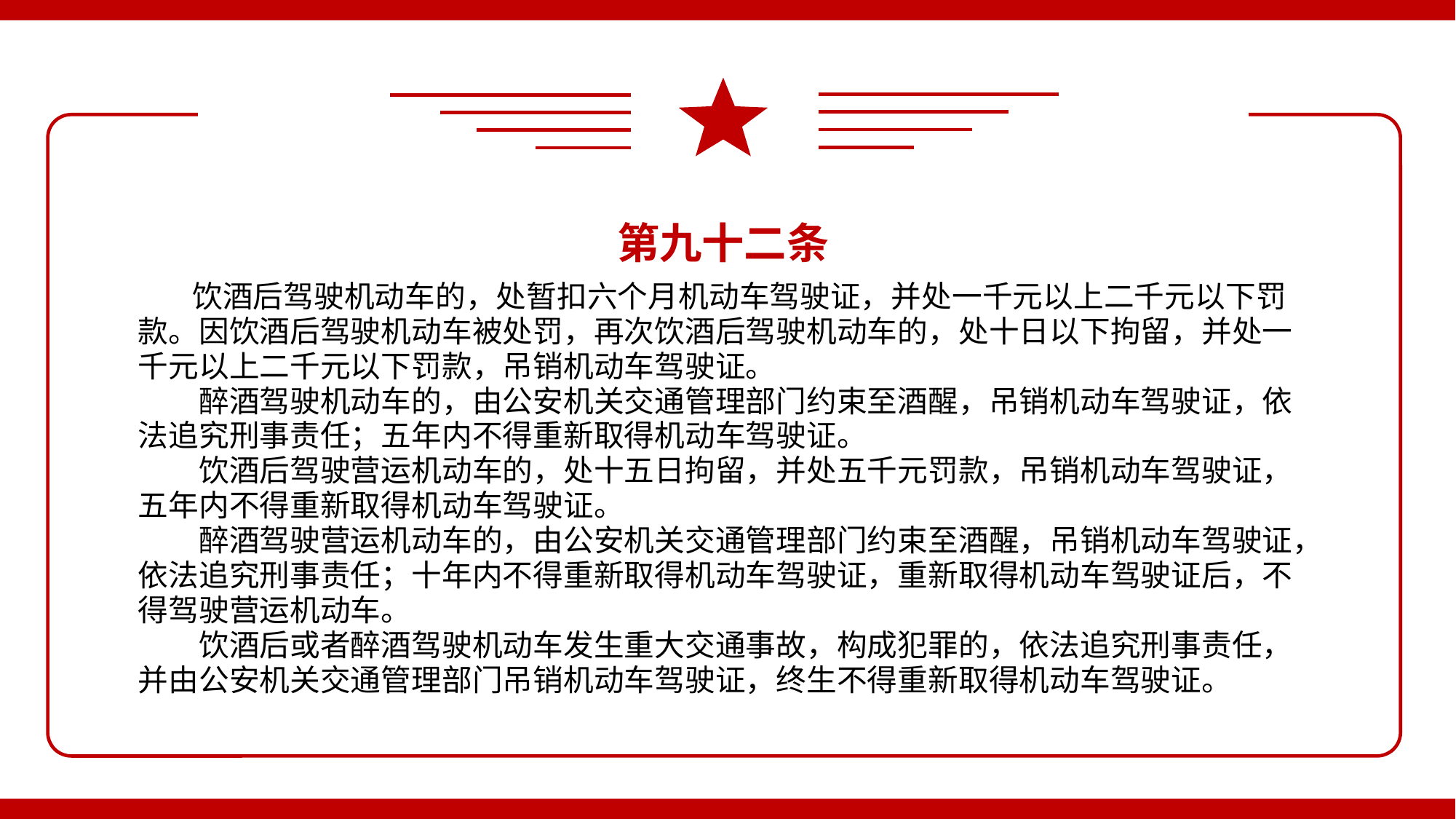

第九十二条
       饮酒后驾驶机动车的，处暂扣六个月机动车驾驶证，并处一千元以上二千元以下罚款。因饮酒后驾驶机动车被处罚，再次饮酒后驾驶机动车的，处十日以下拘留，并处一千元以上二千元以下罚款，吊销机动车驾驶证。
　　醉酒驾驶机动车的，由公安机关交通管理部门约束至酒醒，吊销机动车驾驶证，依法追究刑事责任；五年内不得重新取得机动车驾驶证。
　　饮酒后驾驶营运机动车的，处十五日拘留，并处五千元罚款，吊销机动车驾驶证，五年内不得重新取得机动车驾驶证。
　　醉酒驾驶营运机动车的，由公安机关交通管理部门约束至酒醒，吊销机动车驾驶证，依法追究刑事责任；十年内不得重新取得机动车驾驶证，重新取得机动车驾驶证后，不得驾驶营运机动车。
　　饮酒后或者醉酒驾驶机动车发生重大交通事故，构成犯罪的，依法追究刑事责任，并由公安机关交通管理部门吊销机动车驾驶证，终生不得重新取得机动车驾驶证。